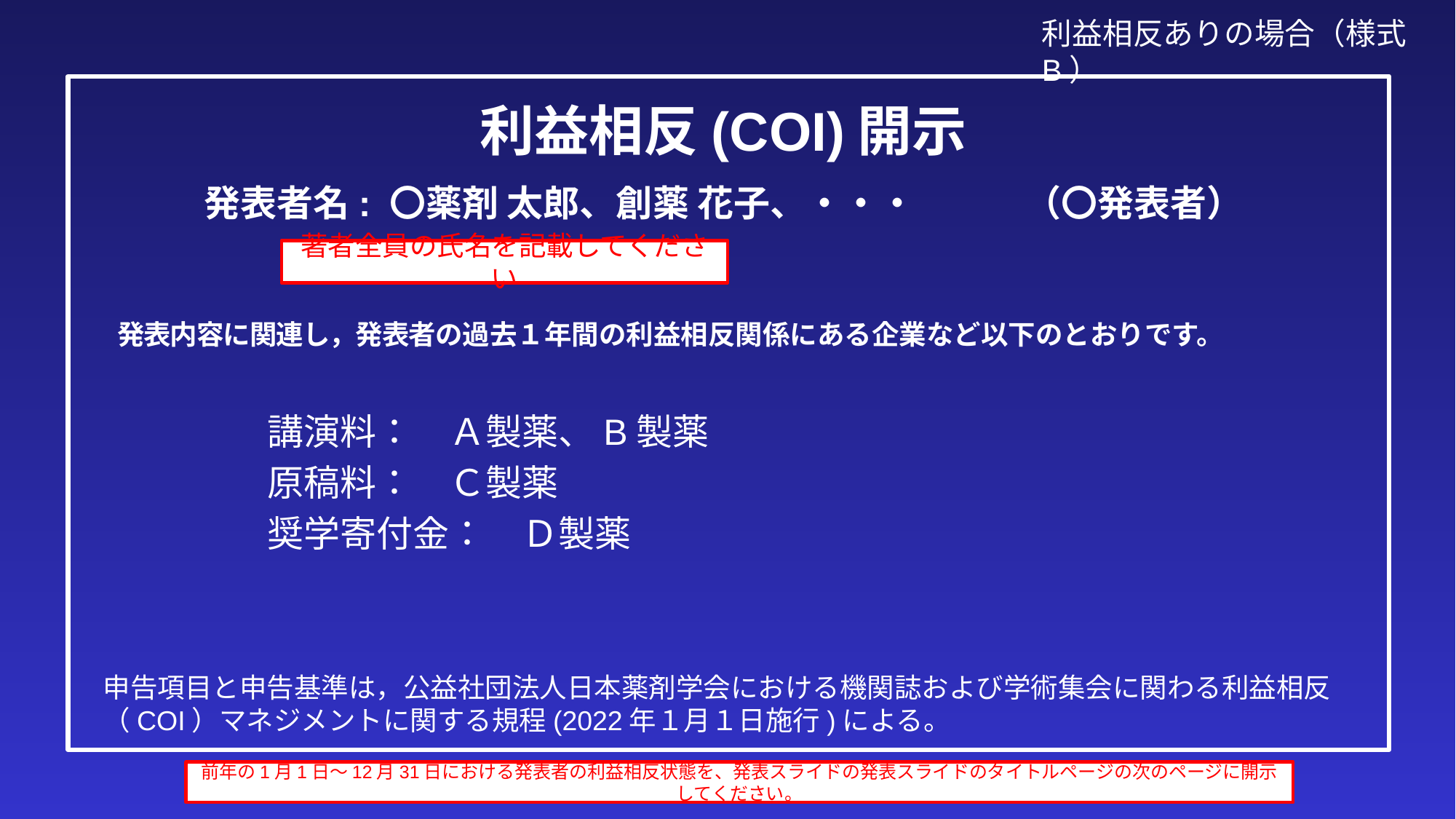

利益相反ありの場合（様式B）
# 利益相反(COI)開示 発表者名: 〇薬剤 太郎、創薬 花子、・・・　　　（〇発表者）

著者全員の氏名を記載してください
発表内容に関連し，発表者の過去１年間の利益相反関係にある企業など以下のとおりです。

		講演料：　Ａ製薬、B製薬
		原稿料：　Ｃ製薬
		奨学寄付金：　Ｄ製薬

申告項目と申告基準は，公益社団法人日本薬剤学会における機関誌および学術集会に関わる利益相反（COI）マネジメントに関する規程(2022年１月１日施行)による。
前年の1月1日～12月31日における発表者の利益相反状態を、発表スライドの発表スライドのタイトルページの次のページに開示してください。